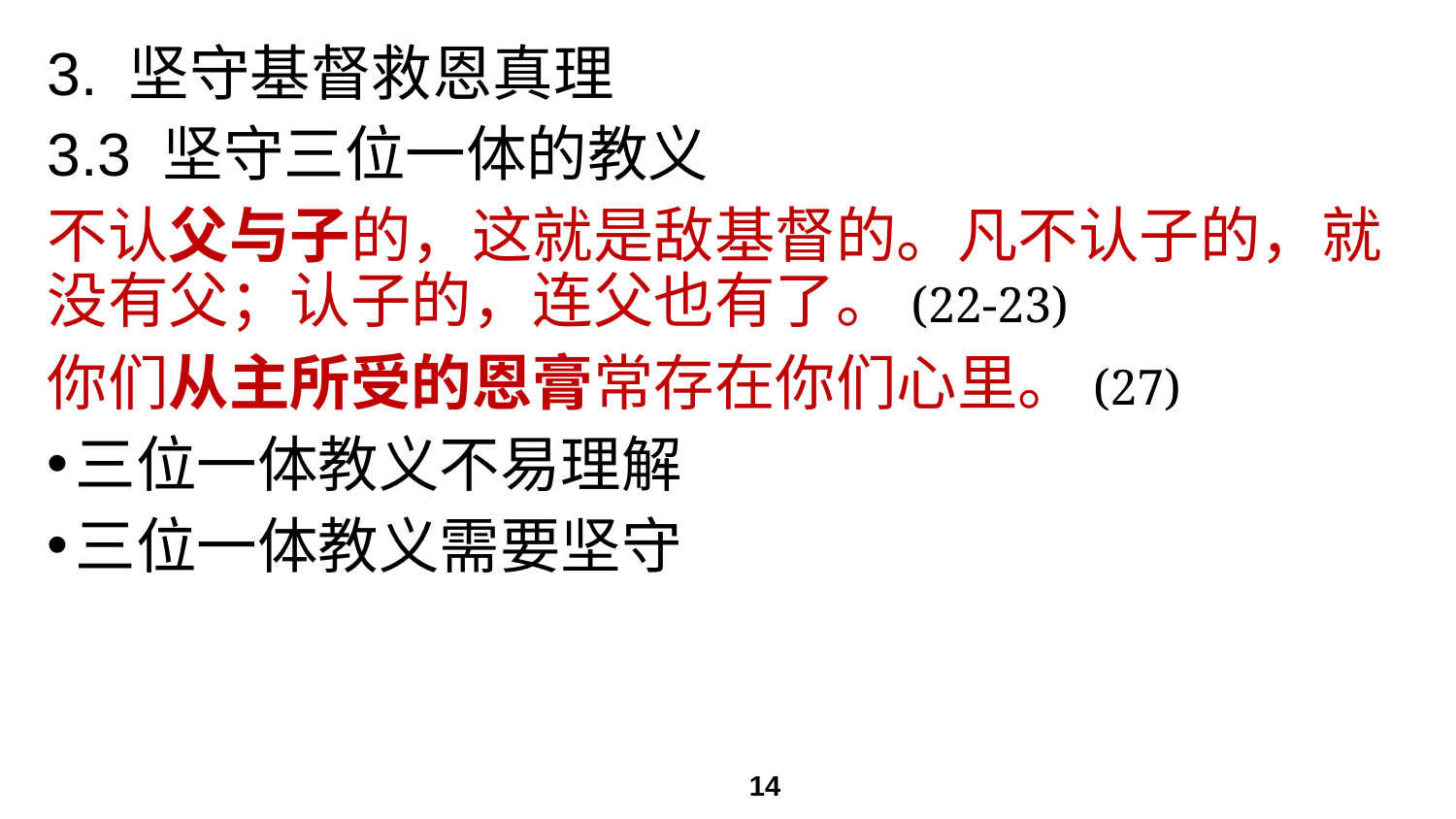

# 3. 坚守基督救恩真理
3.3 坚守三位一体的教义
不认父与子的，这就是敌基督的。凡不认子的，就没有父；认子的，连父也有了。(22-23)
你们从主所受的恩膏常存在你们心里。(27)
三位一体教义不易理解
三位一体教义需要坚守
14